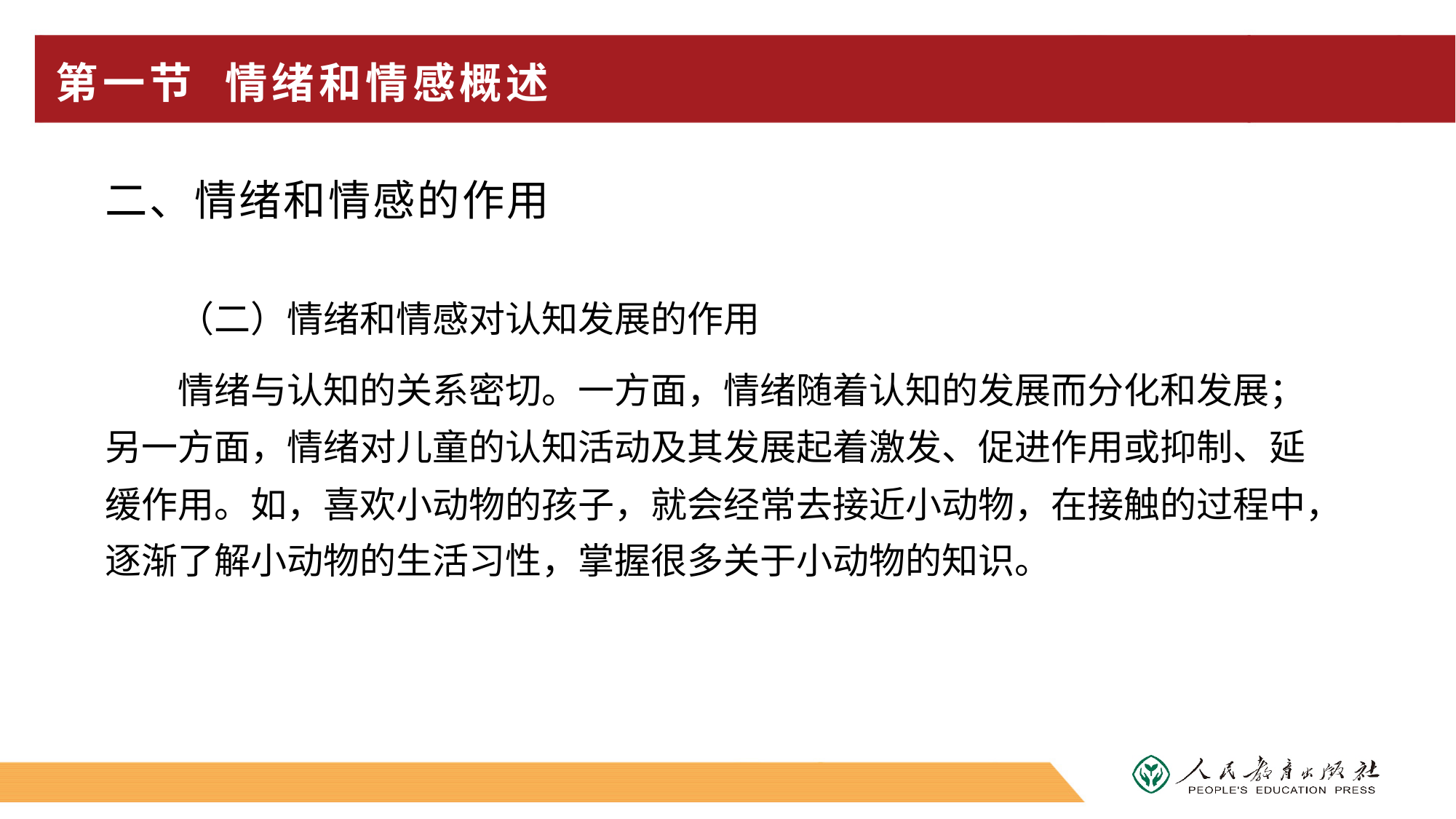

# 第一节  情绪和情感概述
二、情绪和情感的作用
（二）情绪和情感对认知发展的作用
情绪与认知的关系密切。一方面，情绪随着认知的发展而分化和发展；另一方面，情绪对儿童的认知活动及其发展起着激发、促进作用或抑制、延缓作用。如，喜欢小动物的孩子，就会经常去接近小动物，在接触的过程中，逐渐了解小动物的生活习性，掌握很多关于小动物的知识。